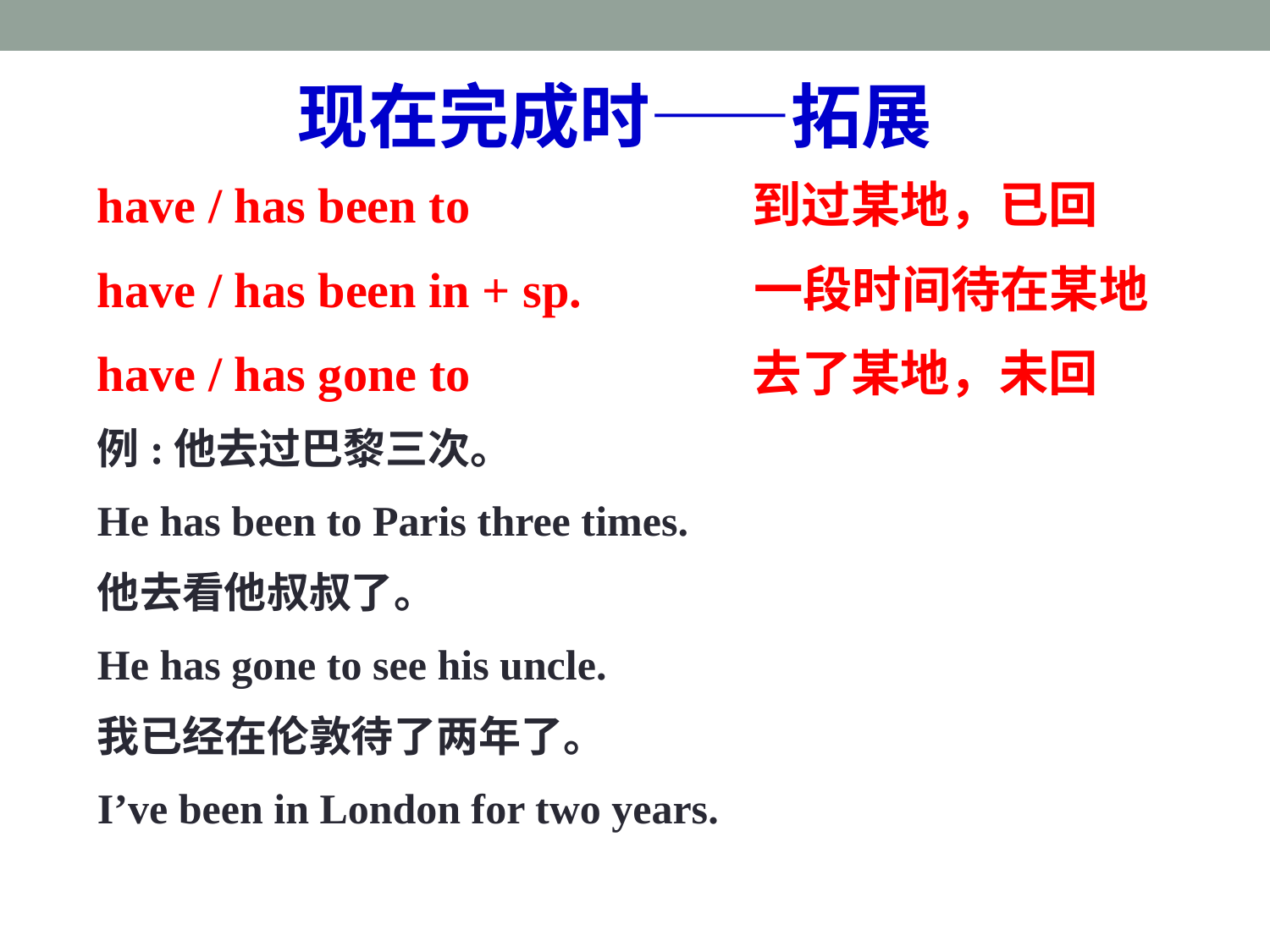

现在完成时——拓展
have / has been to                      到过某地，已回
have / has been in + sp.             一段时间待在某地
have / has gone to                      去了某地，未回
例:他去过巴黎三次。
He has been to Paris three times.
他去看他叔叔了。
He has gone to see his uncle.
我已经在伦敦待了两年了。
I’ve been in London for two years.